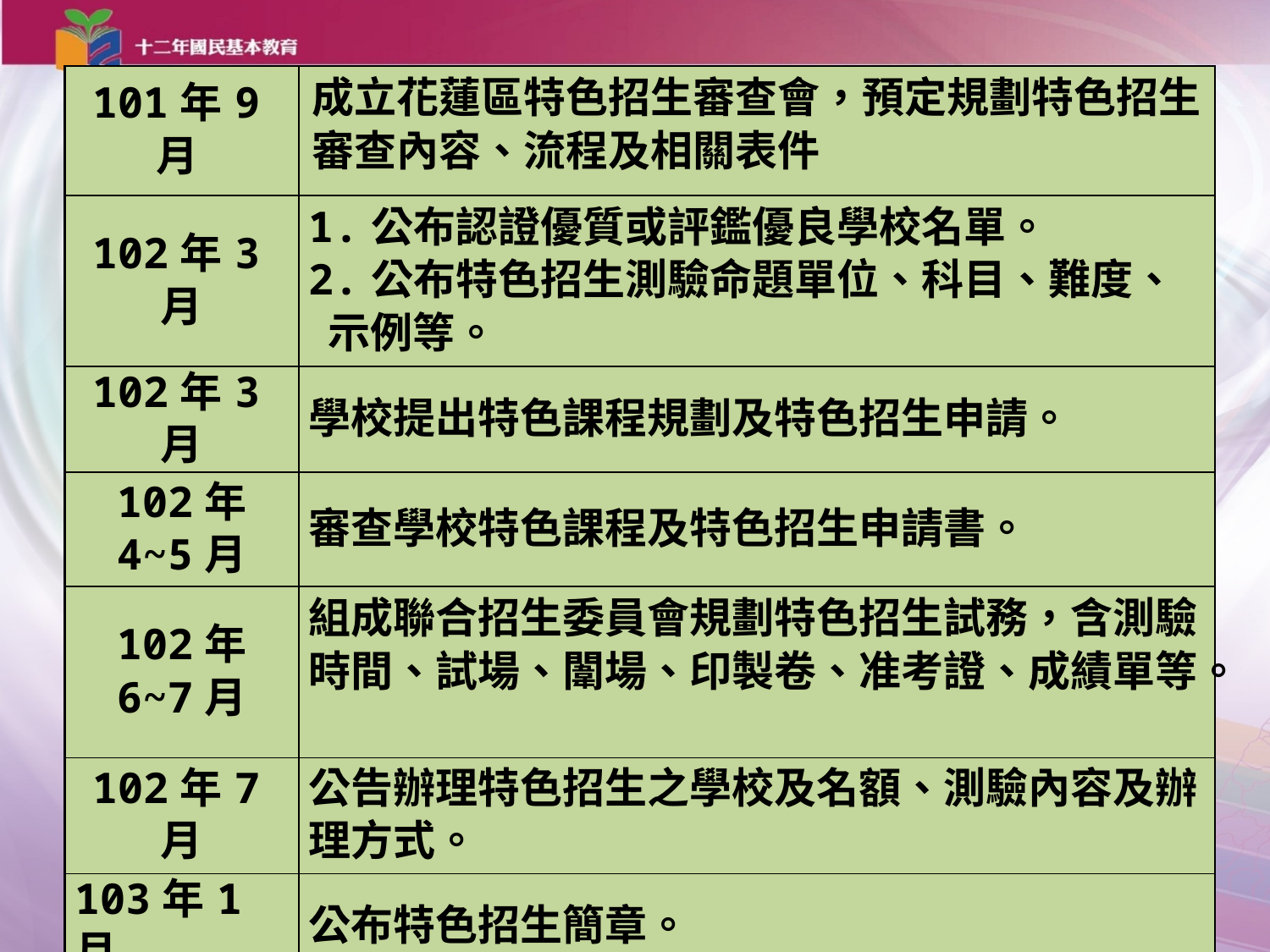

| 101年9月 | 成立花蓮區特色招生審查會，預定規劃特色招生審查內容、流程及相關表件 |
| --- | --- |
| 102年3月 | 1.公布認證優質或評鑑優良學校名單。 2.公布特色招生測驗命題單位、科目、難度、 示例等。 |
| 102年3月 | 學校提出特色課程規劃及特色招生申請。 |
| 102年 4~5月 | 審查學校特色課程及特色招生申請書。 |
| 102年 6~7月 | 組成聯合招生委員會規劃特色招生試務，含測驗時間、試場、闈場、印製卷、准考證、成績單等。 |
| 102年7月 | 公告辦理特色招生之學校及名額、測驗內容及辦理方式。 |
| 103年1月 | 公布特色招生簡章。 |